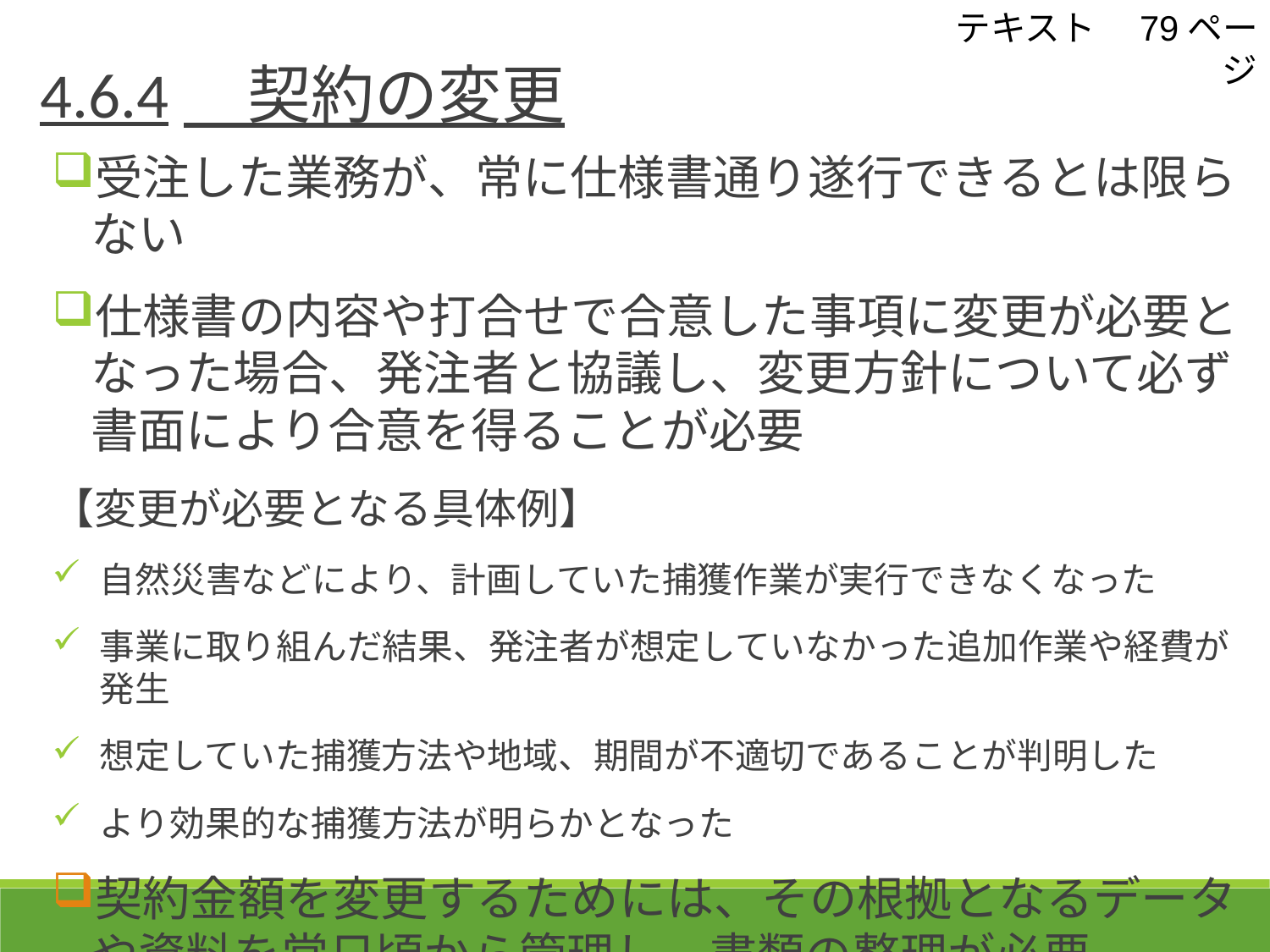

テキスト　79ページ
4.6.4　契約の変更
受注した業務が、常に仕様書通り遂行できるとは限らない
仕様書の内容や打合せで合意した事項に変更が必要となった場合、発注者と協議し、変更方針について必ず書面により合意を得ることが必要
【変更が必要となる具体例】
自然災害などにより、計画していた捕獲作業が実行できなくなった
事業に取り組んだ結果、発注者が想定していなかった追加作業や経費が発生
想定していた捕獲方法や地域、期間が不適切であることが判明した
より効果的な捕獲方法が明らかとなった
契約金額を変更するためには、その根拠となるデータや資料を常日頃から管理し、書類の整理が必要